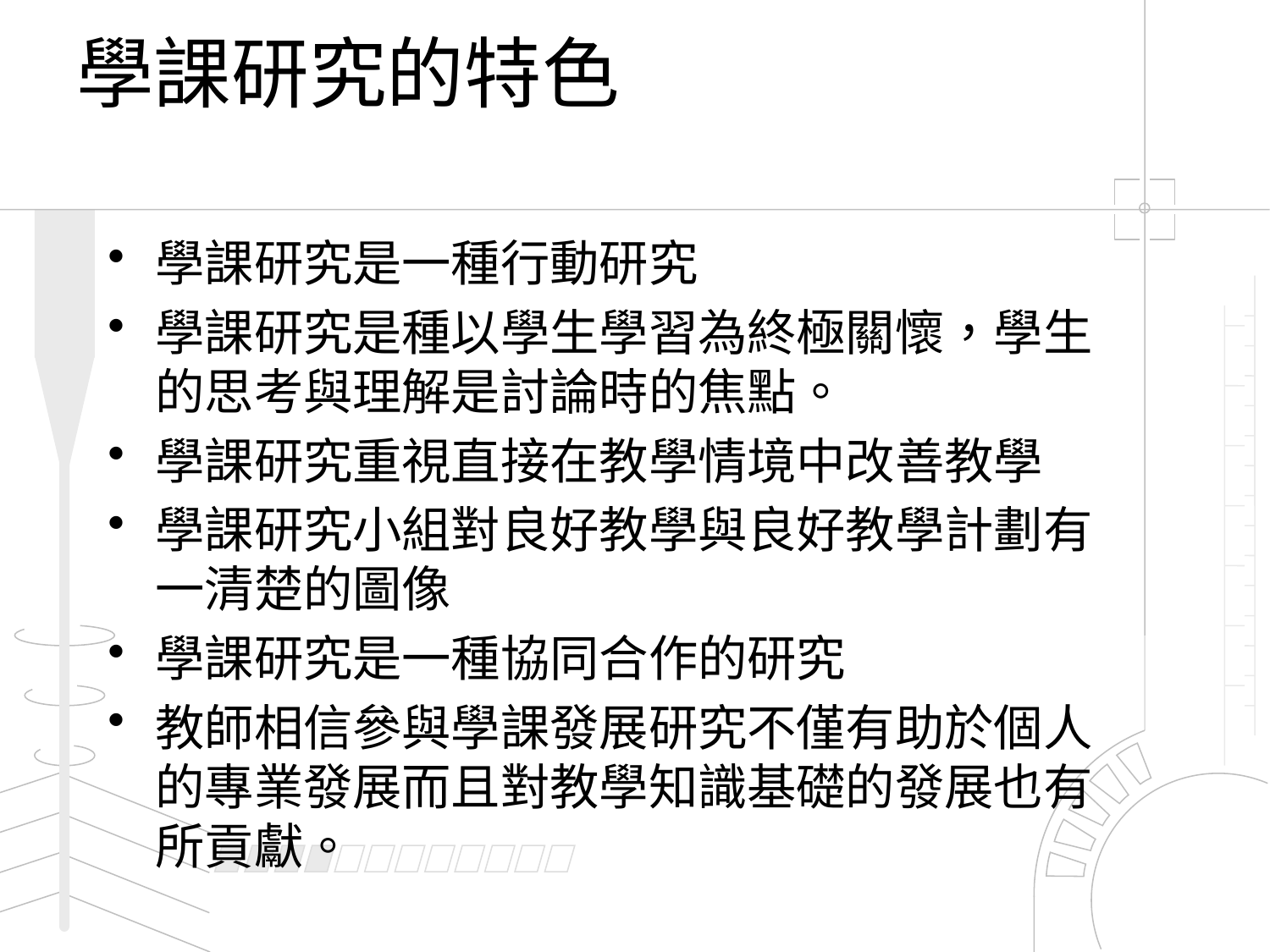

# 學課研究的特色
學課研究是一種行動研究
學課研究是種以學生學習為終極關懷，學生的思考與理解是討論時的焦點。
學課研究重視直接在教學情境中改善教學
學課研究小組對良好教學與良好教學計劃有一清楚的圖像
學課研究是一種協同合作的研究
教師相信參與學課發展研究不僅有助於個人的專業發展而且對教學知識基礎的發展也有所貢獻。